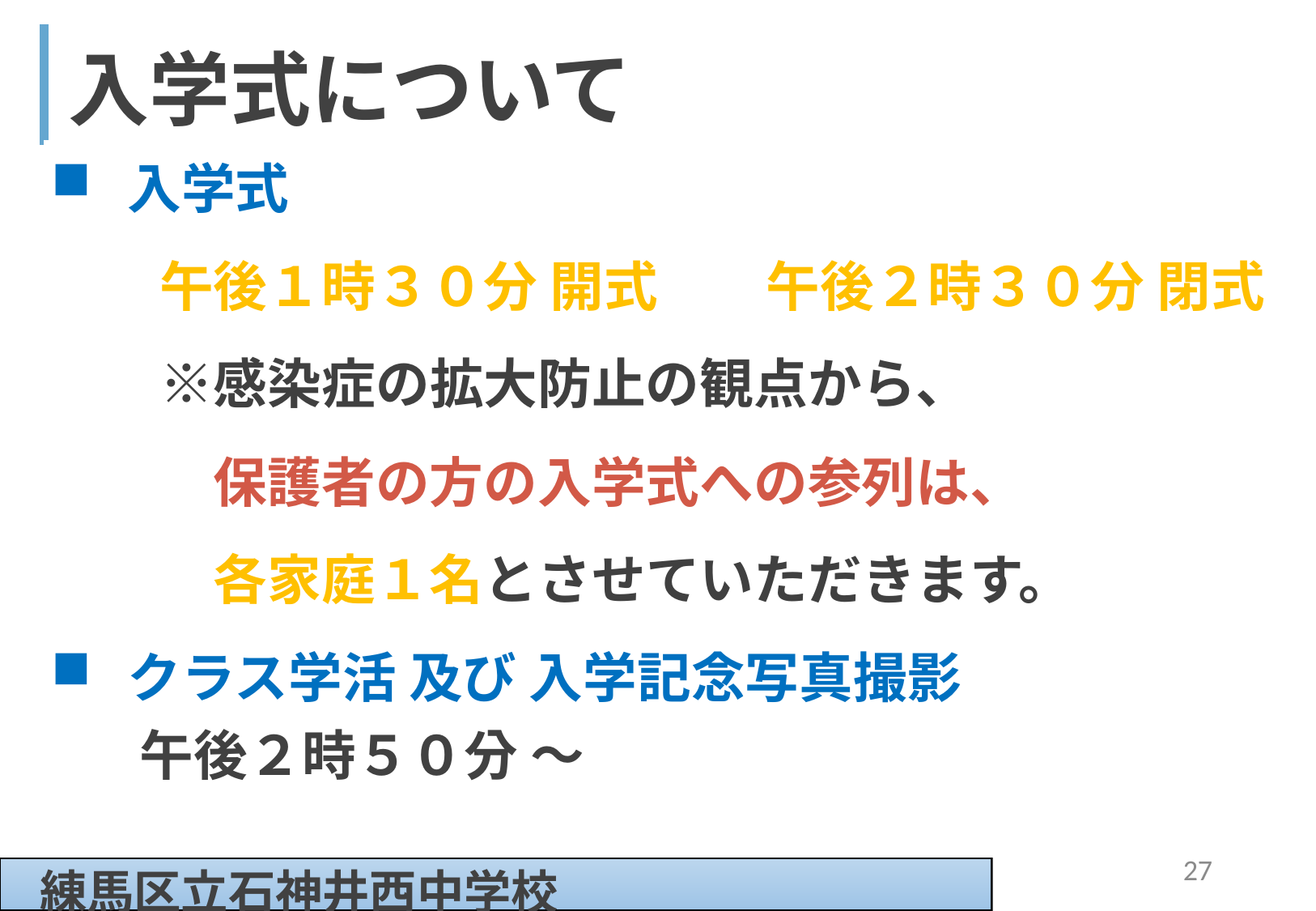

| 入学式について |
| --- |
|  |
入学式
　　午後１時３０分 開式　　午後２時３０分 閉式
　　※感染症の拡大防止の観点から、
　　　保護者の方の入学式への参列は、
　　　各家庭１名とさせていただきます。
クラス学活 及び 入学記念写真撮影
 午後２時５０分 ～

27